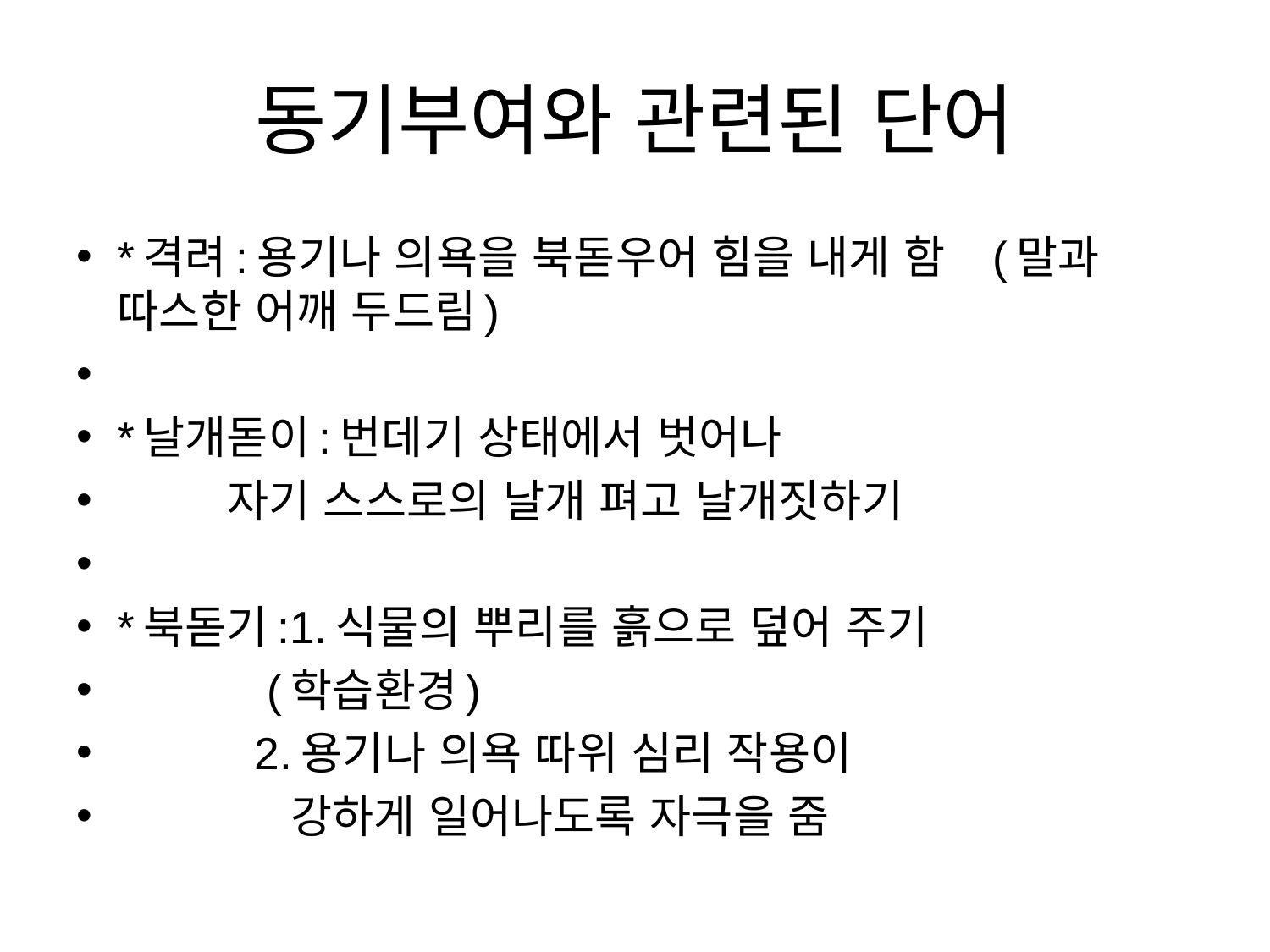

# 동기부여와 관련된 단어
*격려:용기나 의욕을 북돋우어 힘을 내게 함   (말과 따스한 어깨 두드림)

*날개돋이:번데기 상태에서 벗어나
        자기 스스로의 날개 펴고 날개짓하기

*북돋기:1.식물의 뿌리를 흙으로 덮어 주기
            (학습환경)
           2.용기나 의욕 따위 심리 작용이
             강하게 일어나도록 자극을 줌